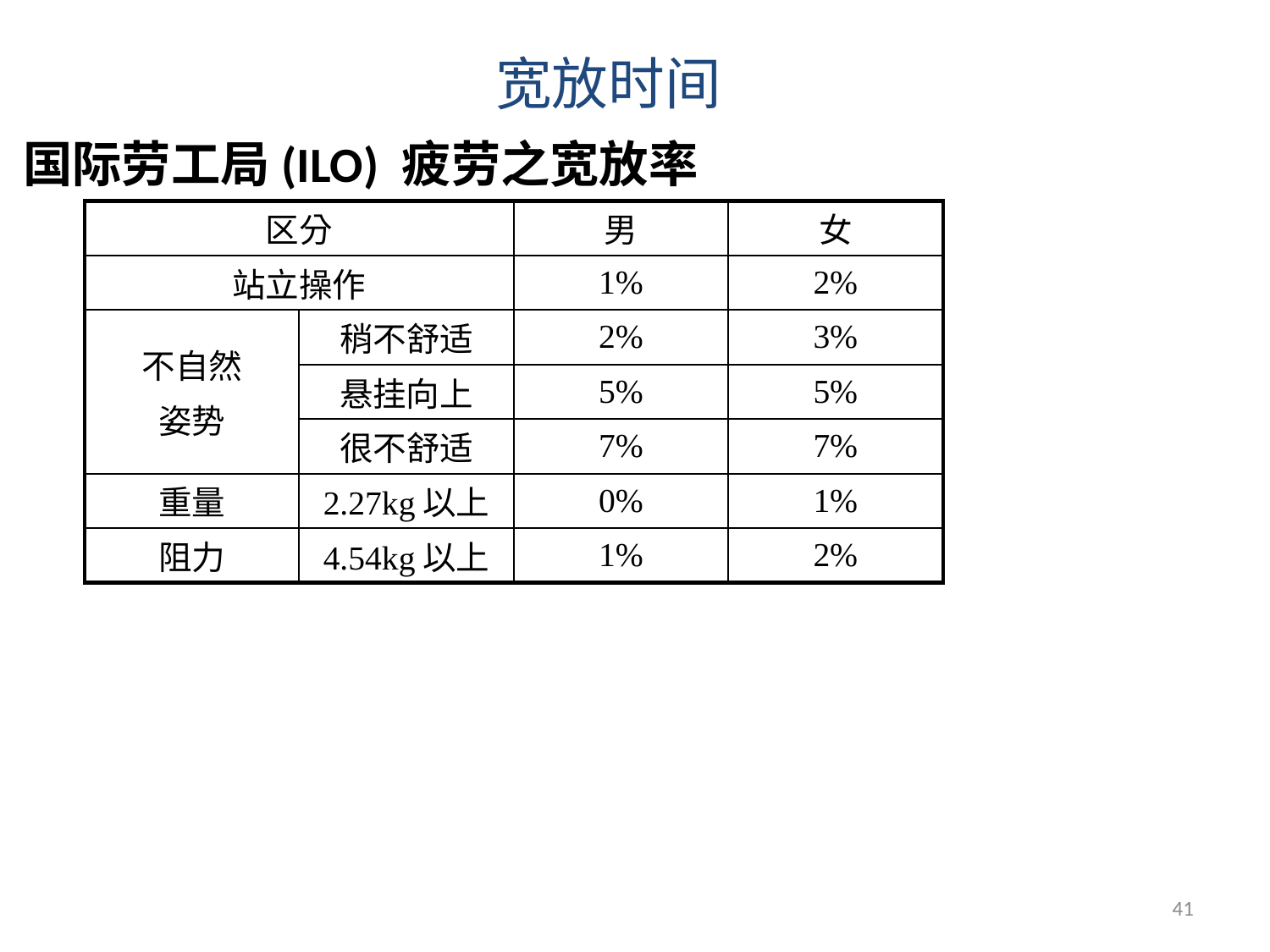

宽放时间
国际劳工局(ILO) 疲劳之宽放率
| 区分 |  | 男 | 女 |
| --- | --- | --- | --- |
| 站立操作 |  | 1% | 2% |
| 不自然 姿势 | 稍不舒适 | 2% | 3% |
|  | 悬挂向上 | 5% | 5% |
|  | 很不舒适 | 7% | 7% |
| 重量 | 2.27kg以上 | 0% | 1% |
| 阻力 | 4.54kg以上 | 1% | 2% |

41